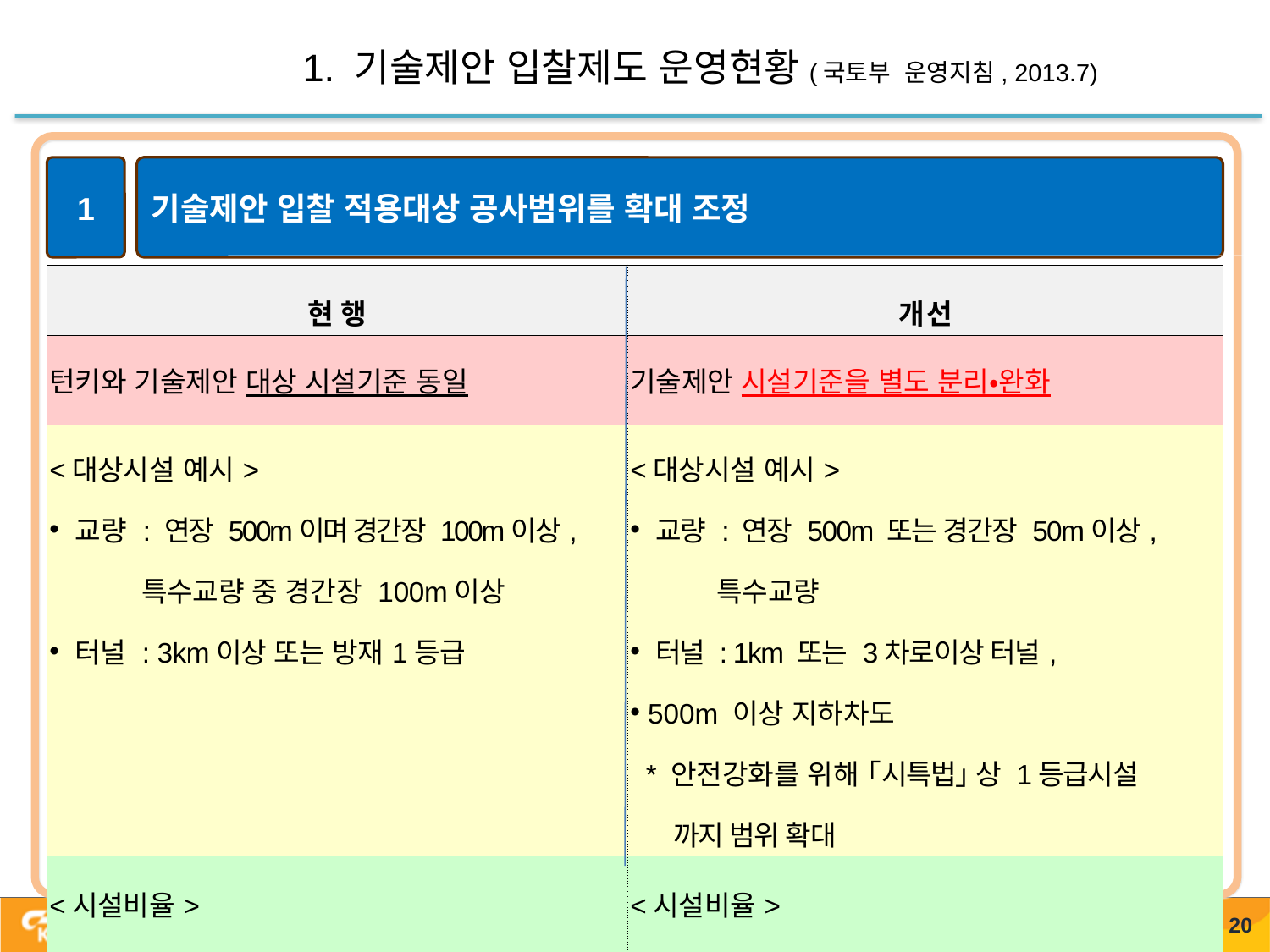

1. 기술제안 입찰제도 운영현황(국토부  운영지침, 2013.7)

1
기술제안 입찰 적용대상 공사범위를 확대 조정

| 현 행 | 개 선 |
| --- | --- |
| 턴키와 기술제안 대상 시설기준 동일 | 기술제안 시설기준을 별도 분리‧완화 |
| <대상시설 예시> 교량 : 연장 500m이며 경간장 100m이상, 특수교량 중 경간장 100m이상 터널 : 3km이상 또는 방재1등급 | <대상시설 예시> 교량 : 연장 500m 또는 경간장 50m이상, 특수교량 터널 : 1km 또는 3차로이상 터널, 500m 이상 지하차도 \* 안전강화를 위해 ｢시특법｣ 상 1등급시설 까지 범위 확대 |
| <시설비율> 대상시설이 전체의 50%이상 | <시설비율> 대상시설이 포함되는 경우 |
4 / 20